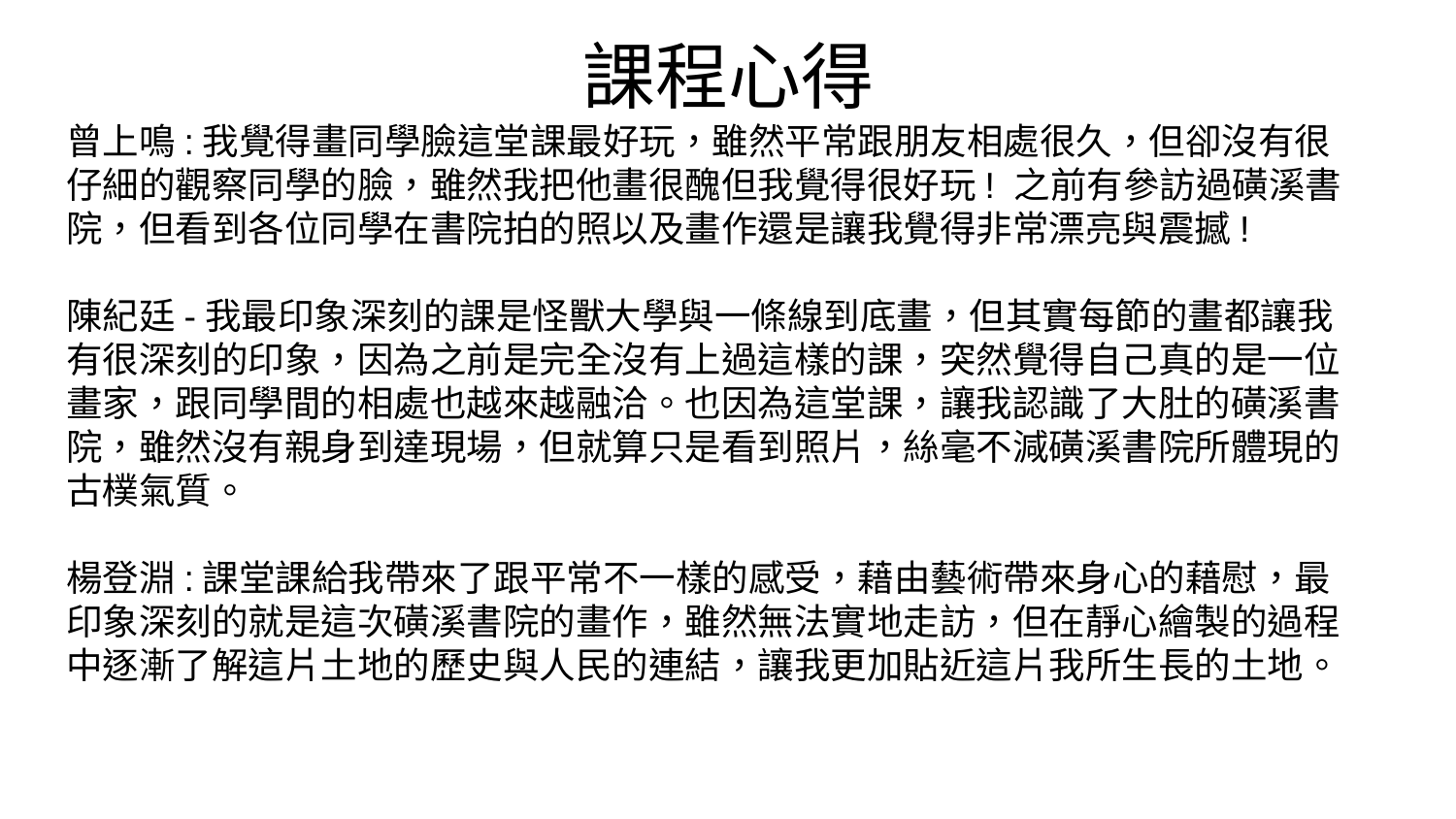

課程心得
曾上鳴:我覺得畫同學臉這堂課最好玩，雖然平常跟朋友相處很久，但卻沒有很
仔細的觀察同學的臉，雖然我把他畫很醜但我覺得很好玩! 之前有參訪過磺溪書院，但看到各位同學在書院拍的照以及畫作還是讓我覺得非常漂亮與震撼!

陳紀廷-我最印象深刻的課是怪獸大學與一條線到底畫，但其實每節的畫都讓我有很深刻的印象，因為之前是完全沒有上過這樣的課，突然覺得自己真的是一位畫家，跟同學間的相處也越來越融洽。也因為這堂課，讓我認識了大肚的磺溪書院，雖然沒有親身到達現場，但就算只是看到照片，絲毫不減磺溪書院所體現的古樸氣質。

楊登淵:課堂課給我帶來了跟平常不一樣的感受，藉由藝術帶來身心的藉慰，最印象深刻的就是這次磺溪書院的畫作，雖然無法實地走訪，但在靜心繪製的過程中逐漸了解這片土地的歷史與人民的連結，讓我更加貼近這片我所生長的土地。